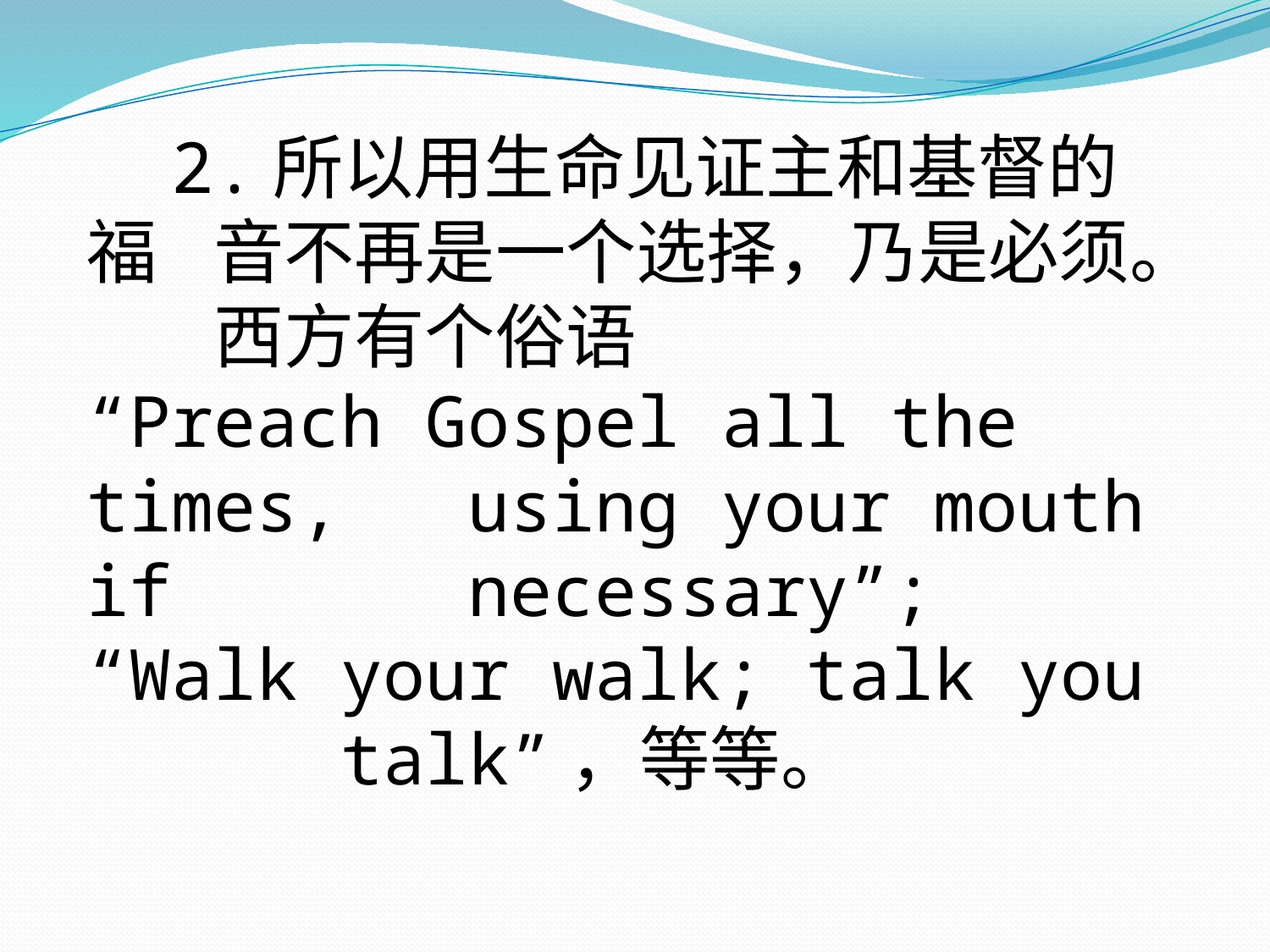

2.所以用生命见证主和基督的福	音不再是一个选择，乃是必须。
	西方有个俗语
“Preach Gospel all the times, 	using your mouth if 		necessary”;
“Walk your walk; talk you 		talk”，等等。